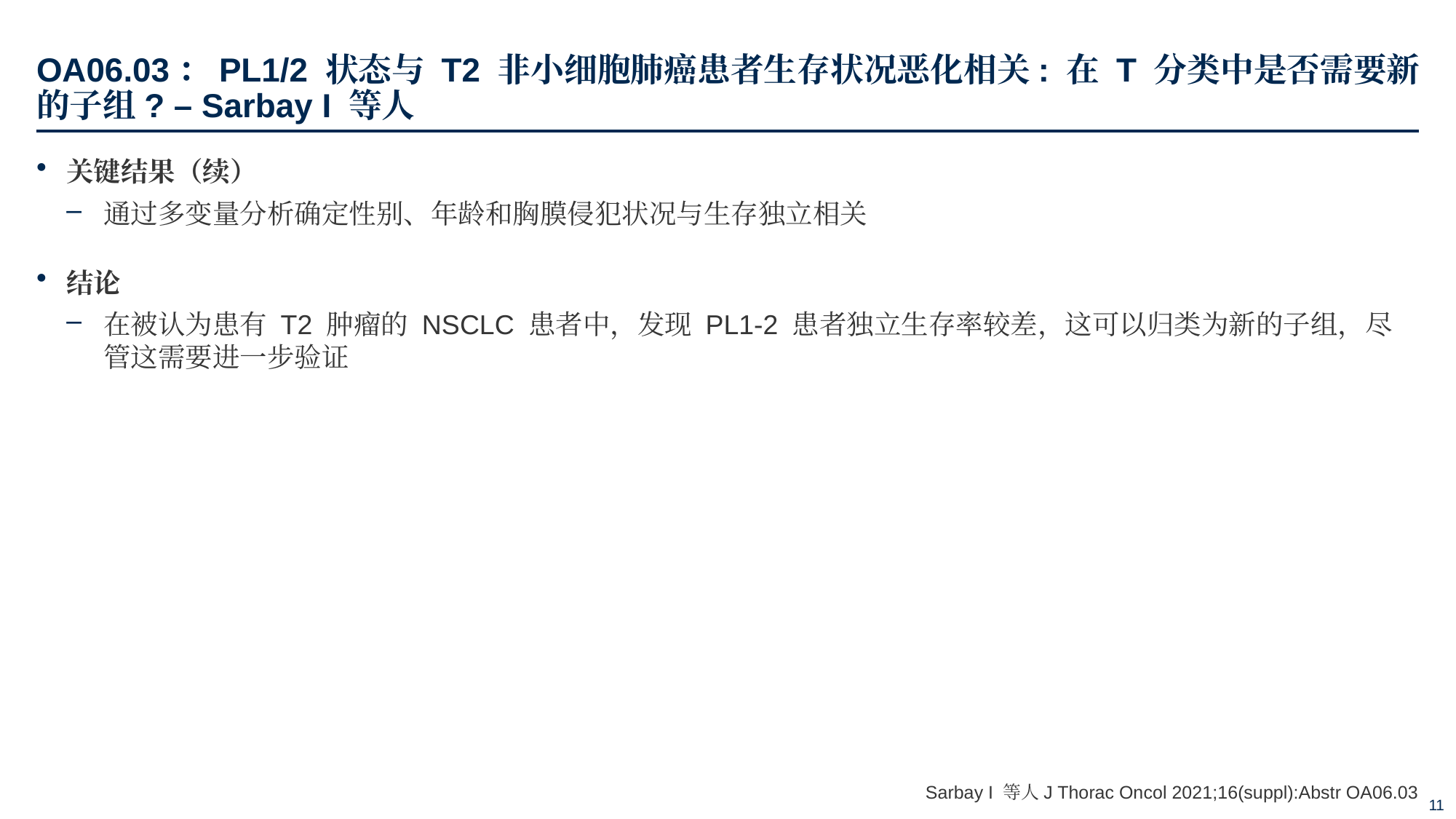

# OA06.03：PL1/2 状态与 T2 非小细胞肺癌患者生存状况恶化相关: 在 T 分类中是否需要新的子组? – Sarbay I 等人
关键结果（续）
通过多变量分析确定性别、年龄和胸膜侵犯状况与生存独立相关
结论
在被认为患有 T2 肿瘤的 NSCLC 患者中，发现 PL1-2 患者独立生存率较差，这可以归类为新的子组，尽管这需要进一步验证
Sarbay I 等人J Thorac Oncol 2021;16(suppl):Abstr OA06.03